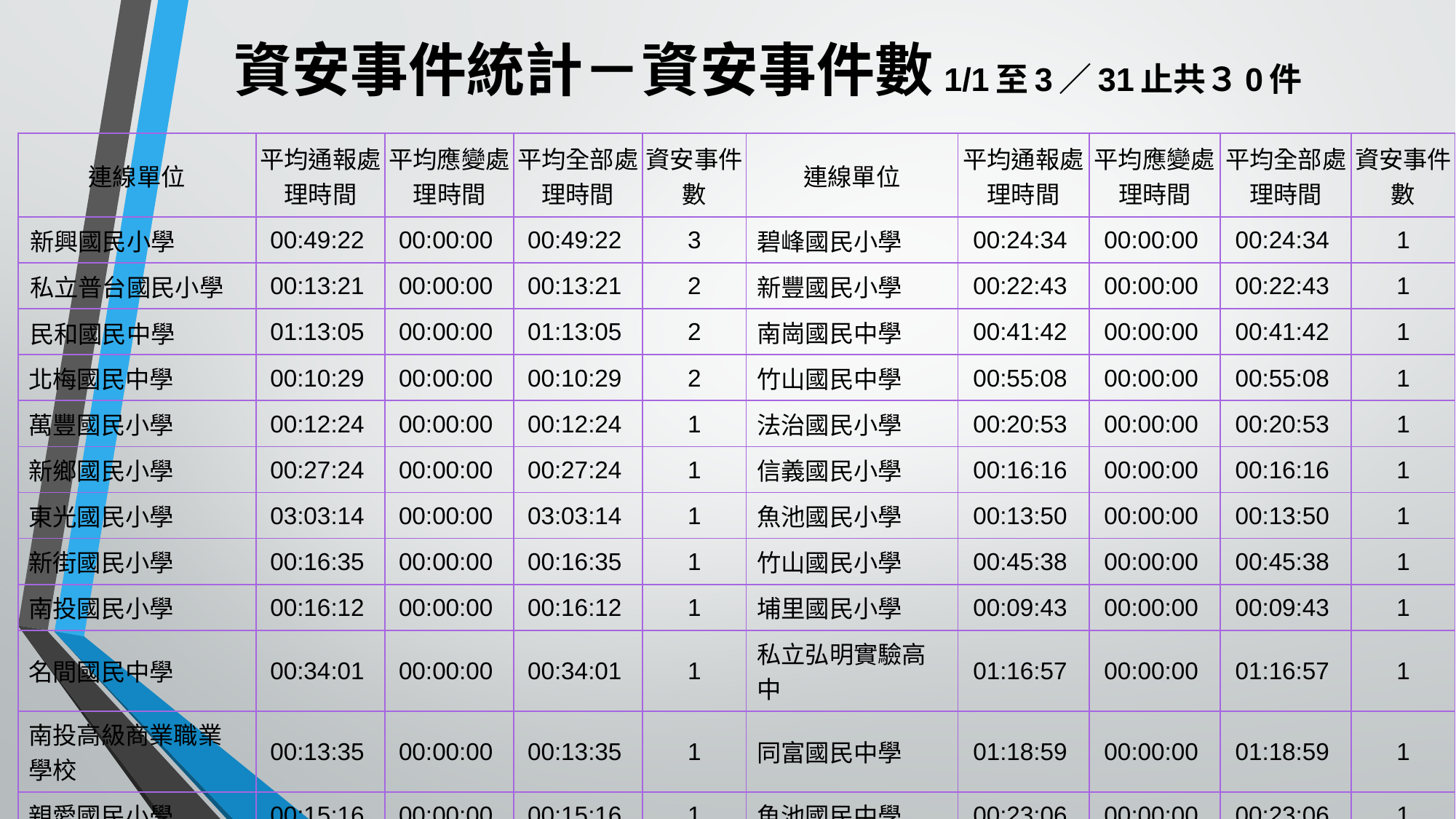

# 資安事件統計－資安事件數1/1至3／31止共３0件
| 連線單位 | 平均通報處理時間 | 平均應變處理時間 | 平均全部處理時間 | 資安事件數 | 連線單位 | 平均通報處理時間 | 平均應變處理時間 | 平均全部處理時間 | 資安事件數 |
| --- | --- | --- | --- | --- | --- | --- | --- | --- | --- |
| 新興國民小學 | 00:49:22 | 00:00:00 | 00:49:22 | 3 | 碧峰國民小學 | 00:24:34 | 00:00:00 | 00:24:34 | 1 |
| 私立普台國民小學 | 00:13:21 | 00:00:00 | 00:13:21 | 2 | 新豐國民小學 | 00:22:43 | 00:00:00 | 00:22:43 | 1 |
| 民和國民中學 | 01:13:05 | 00:00:00 | 01:13:05 | 2 | 南崗國民中學 | 00:41:42 | 00:00:00 | 00:41:42 | 1 |
| 北梅國民中學 | 00:10:29 | 00:00:00 | 00:10:29 | 2 | 竹山國民中學 | 00:55:08 | 00:00:00 | 00:55:08 | 1 |
| 萬豐國民小學 | 00:12:24 | 00:00:00 | 00:12:24 | 1 | 法治國民小學 | 00:20:53 | 00:00:00 | 00:20:53 | 1 |
| 新鄉國民小學 | 00:27:24 | 00:00:00 | 00:27:24 | 1 | 信義國民小學 | 00:16:16 | 00:00:00 | 00:16:16 | 1 |
| 東光國民小學 | 03:03:14 | 00:00:00 | 03:03:14 | 1 | 魚池國民小學 | 00:13:50 | 00:00:00 | 00:13:50 | 1 |
| 新街國民小學 | 00:16:35 | 00:00:00 | 00:16:35 | 1 | 竹山國民小學 | 00:45:38 | 00:00:00 | 00:45:38 | 1 |
| 南投國民小學 | 00:16:12 | 00:00:00 | 00:16:12 | 1 | 埔里國民小學 | 00:09:43 | 00:00:00 | 00:09:43 | 1 |
| 名間國民中學 | 00:34:01 | 00:00:00 | 00:34:01 | 1 | 私立弘明實驗高中 | 01:16:57 | 00:00:00 | 01:16:57 | 1 |
| 南投高級商業職業學校 | 00:13:35 | 00:00:00 | 00:13:35 | 1 | 同富國民中學 | 01:18:59 | 00:00:00 | 01:18:59 | 1 |
| 親愛國民小學 | 00:15:16 | 00:00:00 | 00:15:16 | 1 | 魚池國民中學 | 00:23:06 | 00:00:00 | 00:23:06 | 1 |
| 爽文國民小學 | 00:25:39 | 00:00:00 | 00:25:39 | 1 | 合計 |  |  |  | 30 |